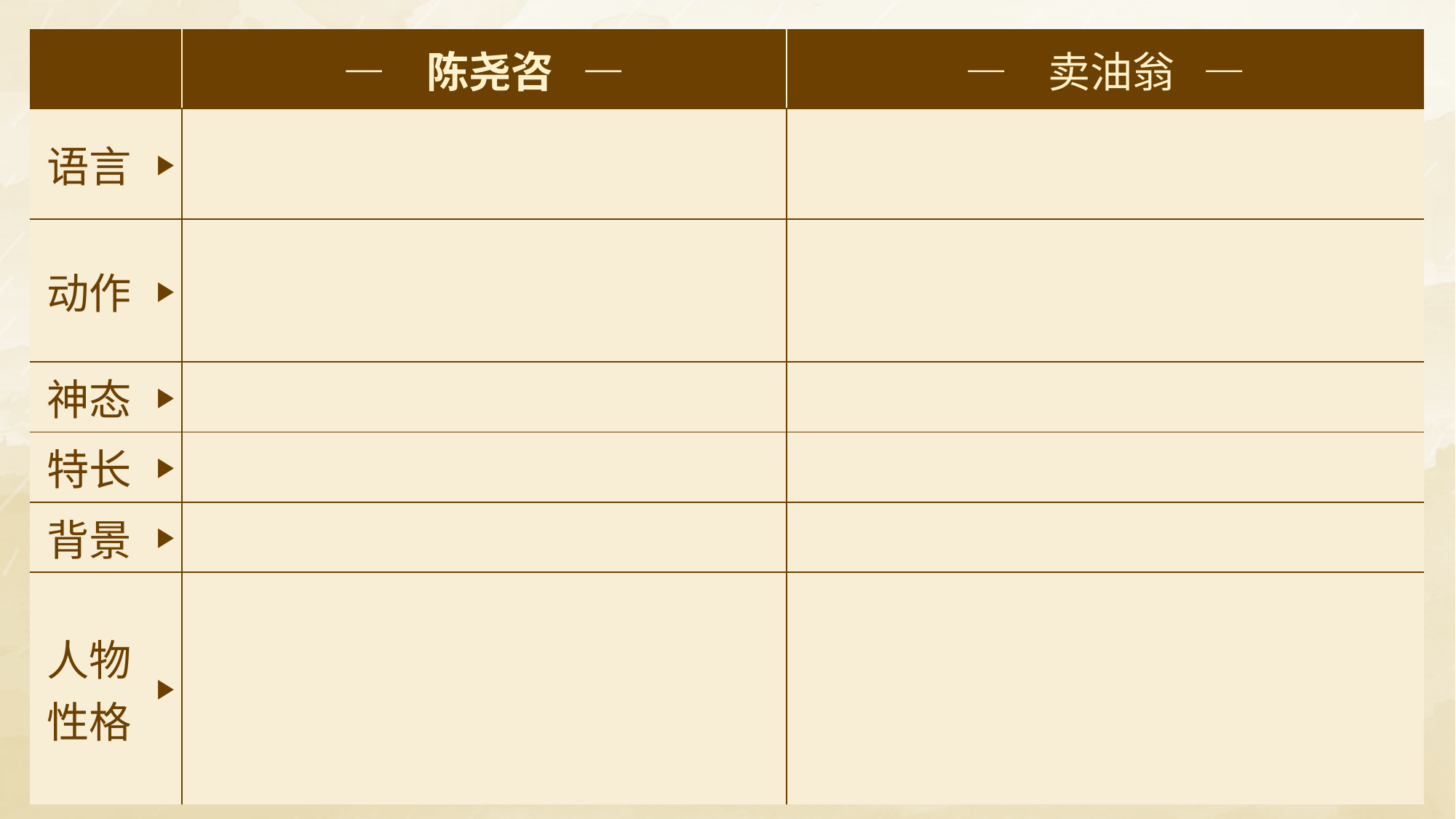

|  |  | — 陈尧咨 — | — 卖油翁 — |
| --- | --- | --- | --- |
| 语言 | ▶ |  |  |
| 动作 | ▶ |  |  |
| 神态 | ▶ |  |  |
| 特长 | ▶ |  |  |
| 背景 | ▶ |  |  |
| 人物 性格 | ▶ |  |  |